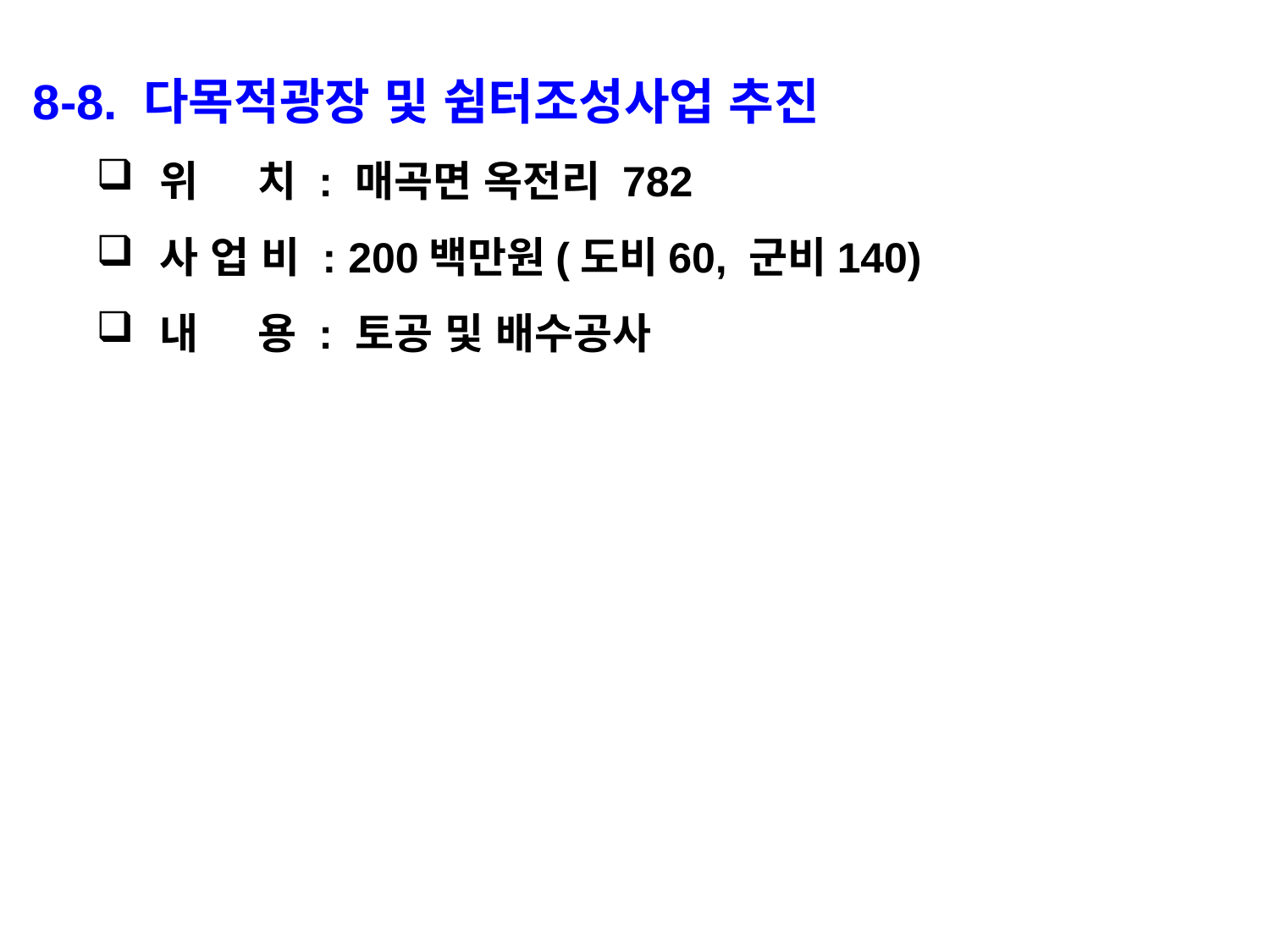

8-8. 다목적광장 및 쉼터조성사업 추진
위     치 : 매곡면 옥전리 782
사 업 비 : 200백만원(도비60, 군비140)
내     용 : 토공 및 배수공사